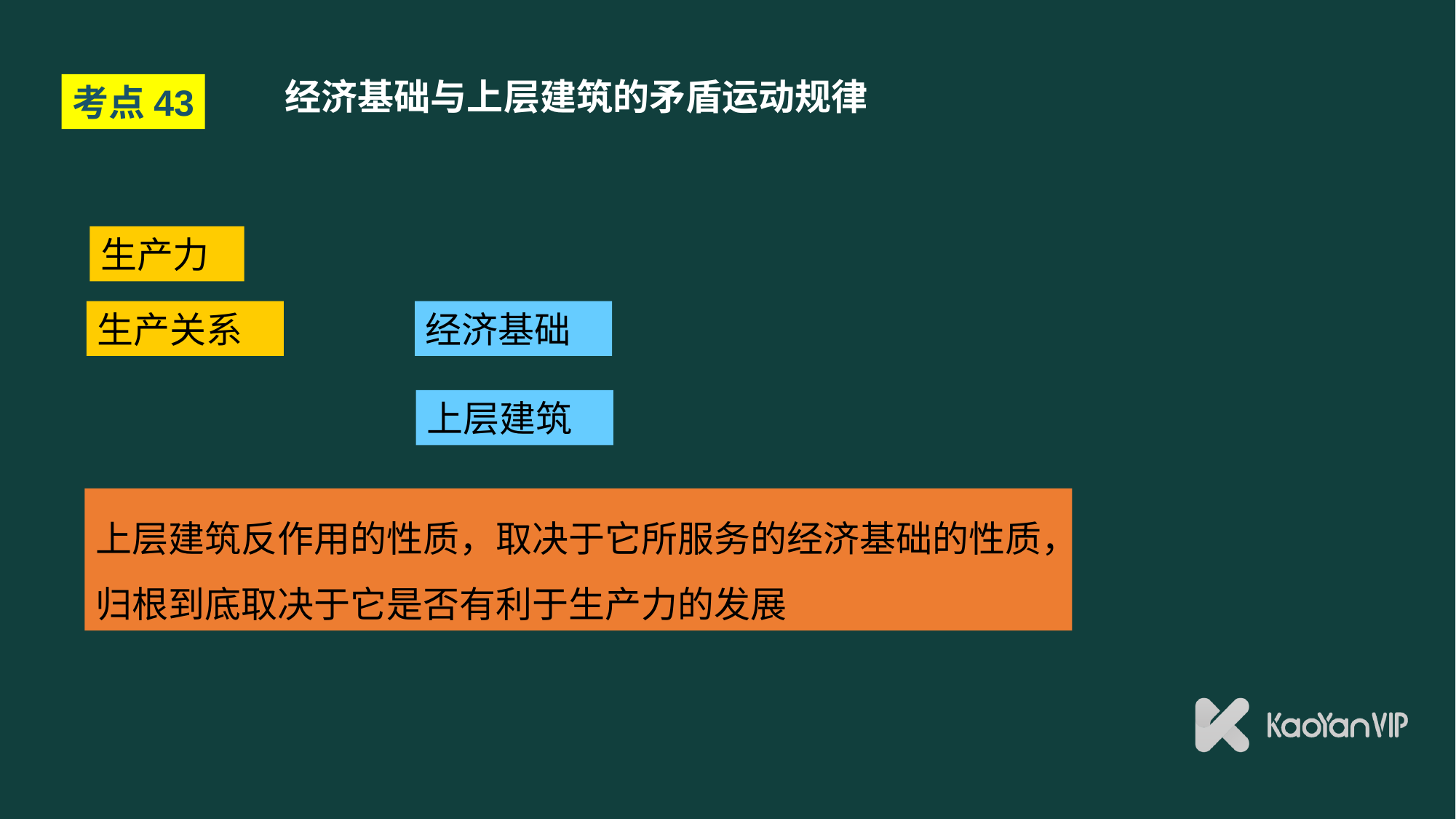

# 经济基础与上层建筑的矛盾运动规律
考点43
生产力
生产关系
经济基础
上层建筑
上层建筑反作用的性质，取决于它所服务的经济基础的性质，
归根到底取决于它是否有利于生产力的发展